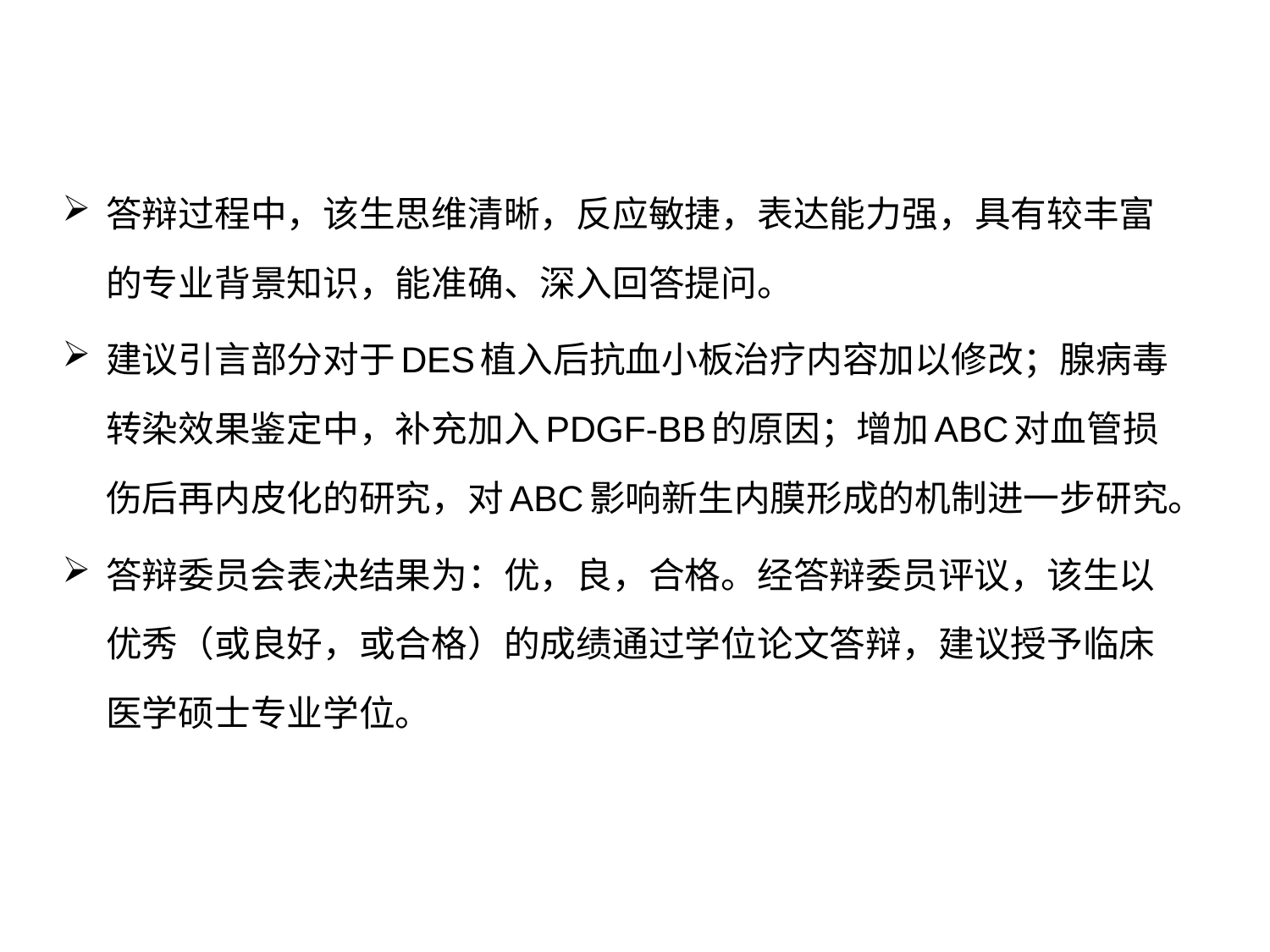

答辩过程中，该生思维清晰，反应敏捷，表达能力强，具有较丰富的专业背景知识，能准确、深入回答提问。
建议引言部分对于DES植入后抗血小板治疗内容加以修改；腺病毒转染效果鉴定中，补充加入PDGF-BB的原因；增加ABC对血管损伤后再内皮化的研究，对ABC影响新生内膜形成的机制进一步研究。
答辩委员会表决结果为：优，良，合格。经答辩委员评议，该生以优秀（或良好，或合格）的成绩通过学位论文答辩，建议授予临床医学硕士专业学位。